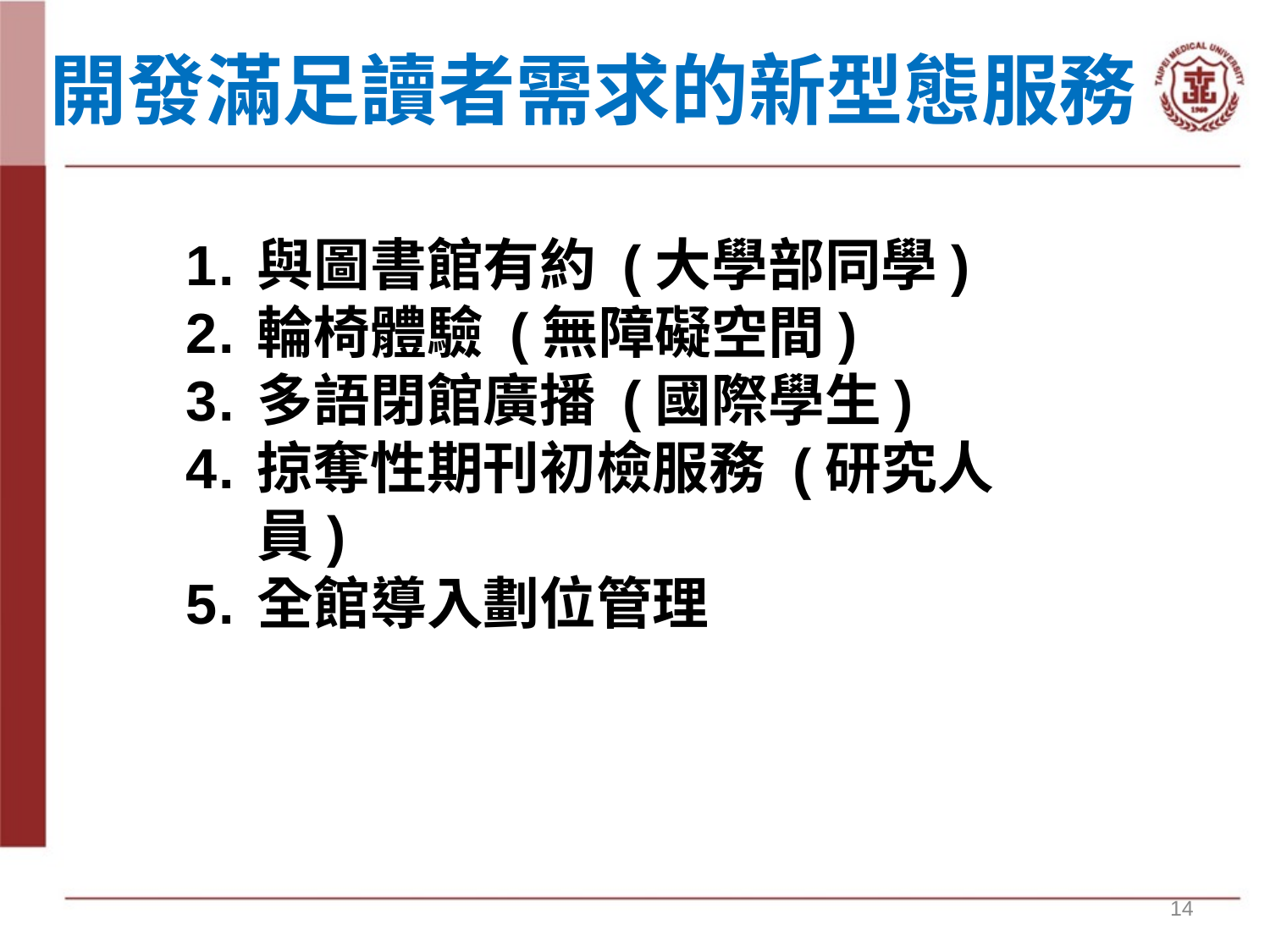

開發滿足讀者需求的新型態服務

與圖書館有約 (大學部同學)
輪椅體驗 (無障礙空間)
多語閉館廣播 (國際學生)
掠奪性期刊初檢服務 (研究人員)
全館導入劃位管理

14